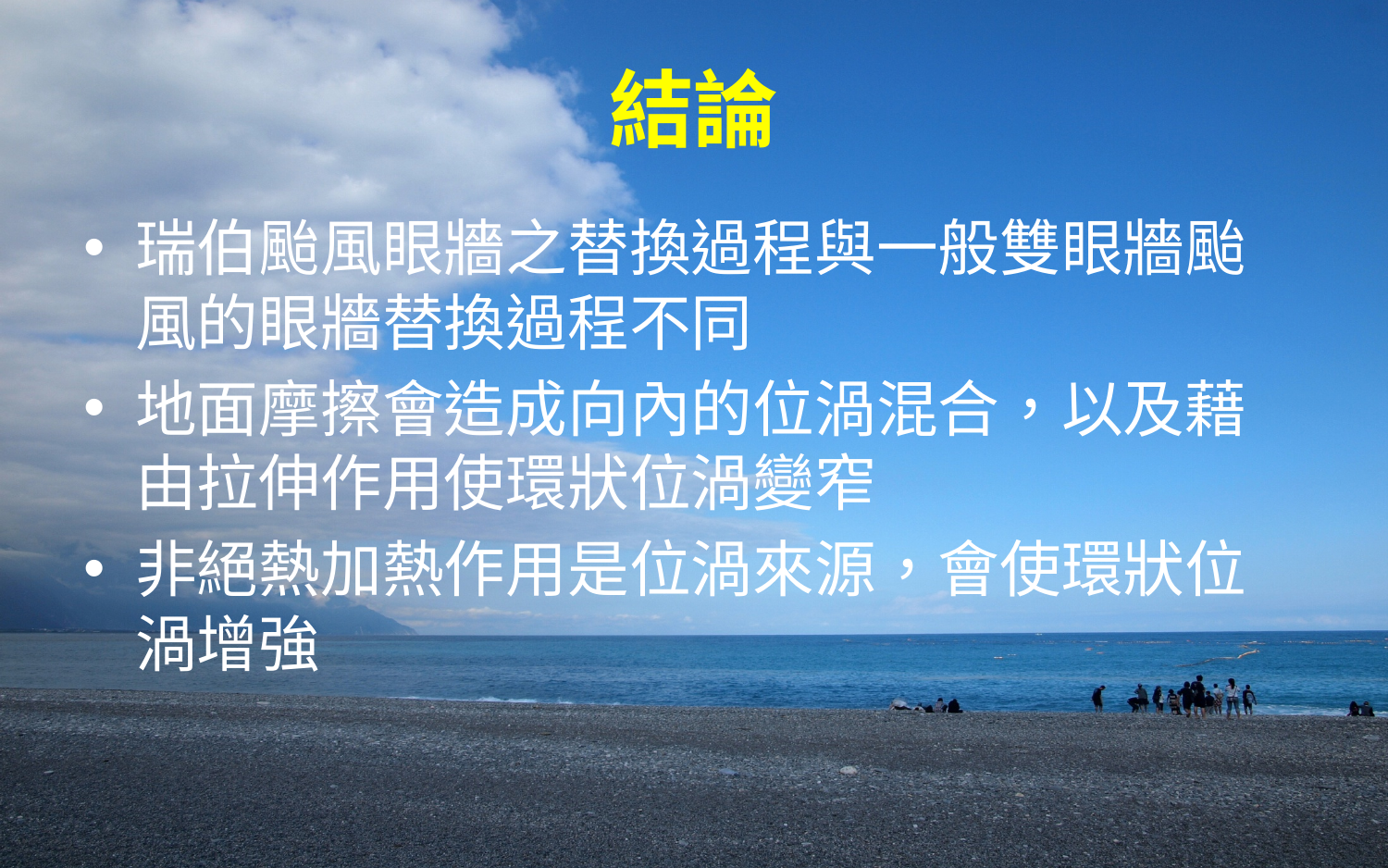

# 結論
瑞伯颱風眼牆之替換過程與一般雙眼牆颱風的眼牆替換過程不同
地面摩擦會造成向內的位渦混合，以及藉由拉伸作用使環狀位渦變窄
非絕熱加熱作用是位渦來源，會使環狀位渦增強